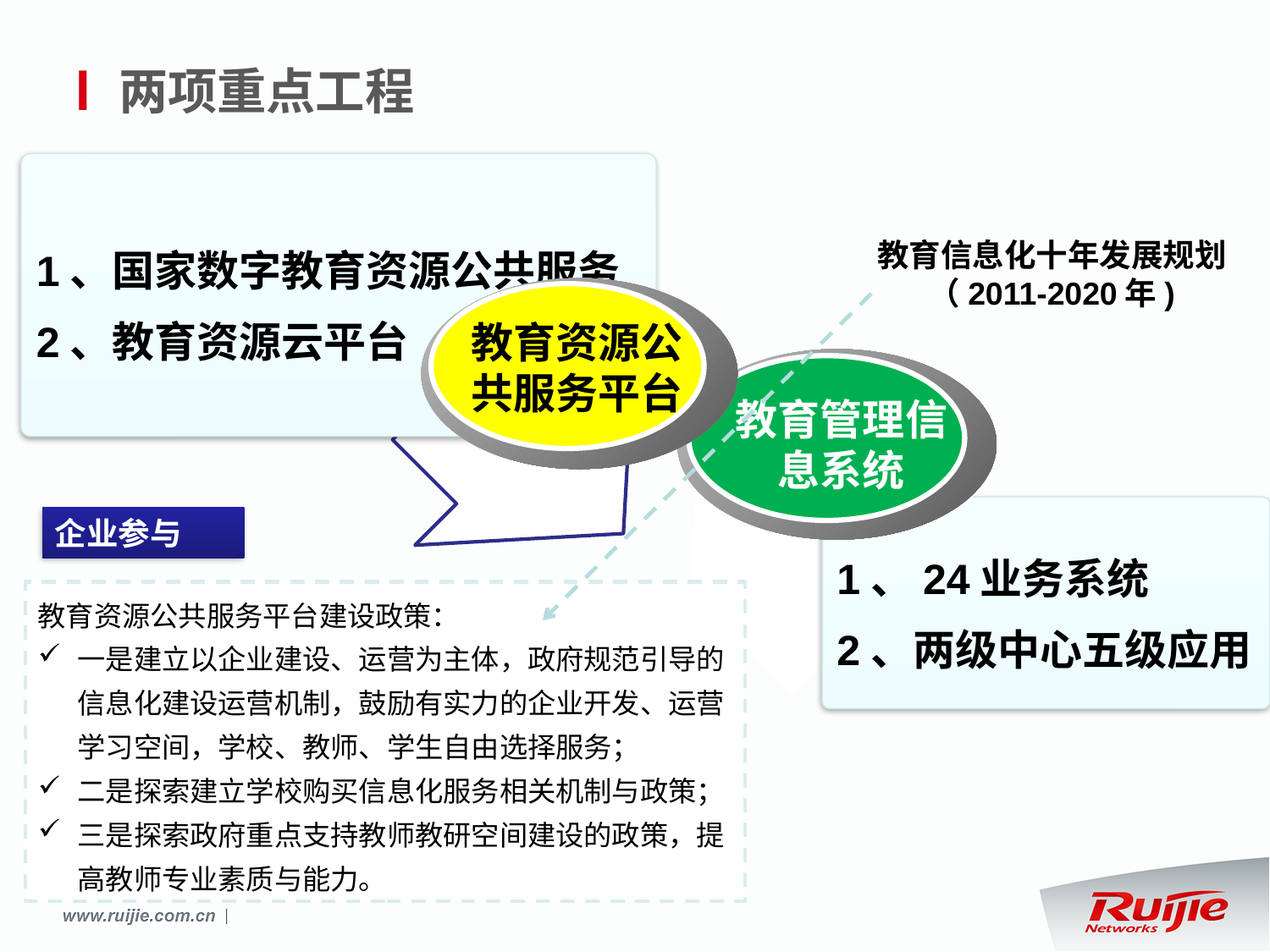

# 两项重点工程
1、国家数字教育资源公共服务
2、教育资源云平台
教育信息化十年发展规划（2011-2020年)

教育资源公共服务平台

教育管理信息系统

1、24业务系统
2、两级中心五级应用
企业参与
教育资源公共服务平台建设政策：
一是建立以企业建设、运营为主体，政府规范引导的信息化建设运营机制，鼓励有实力的企业开发、运营学习空间，学校、教师、学生自由选择服务；
二是探索建立学校购买信息化服务相关机制与政策；
三是探索政府重点支持教师教研空间建设的政策，提高教师专业素质与能力。